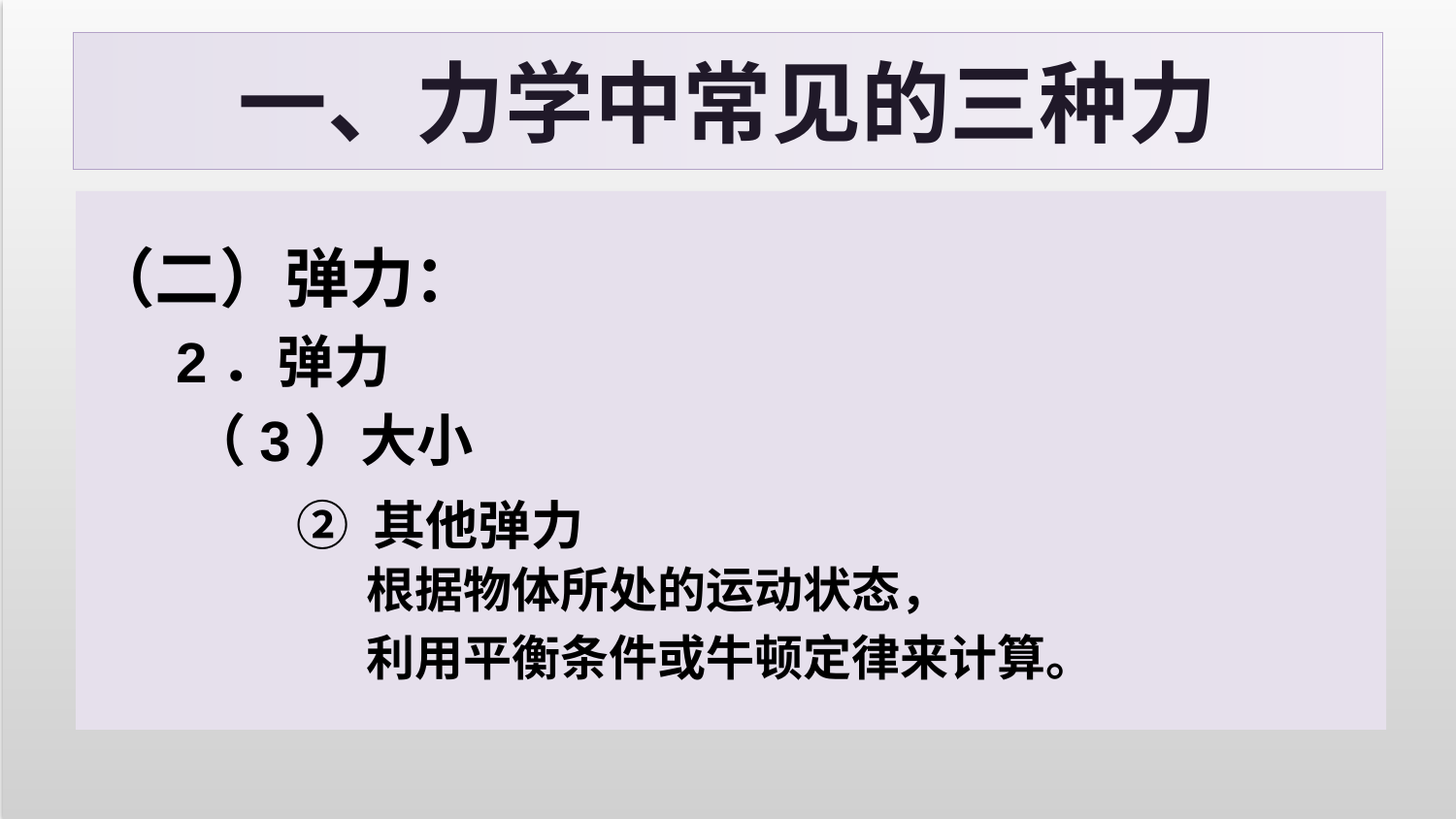

# 一、力学中常见的三种力
（二）弹力：
2．弹力
（3）大小

② 其他弹力
根据物体所处的运动状态，
利用平衡条件或牛顿定律来计算。